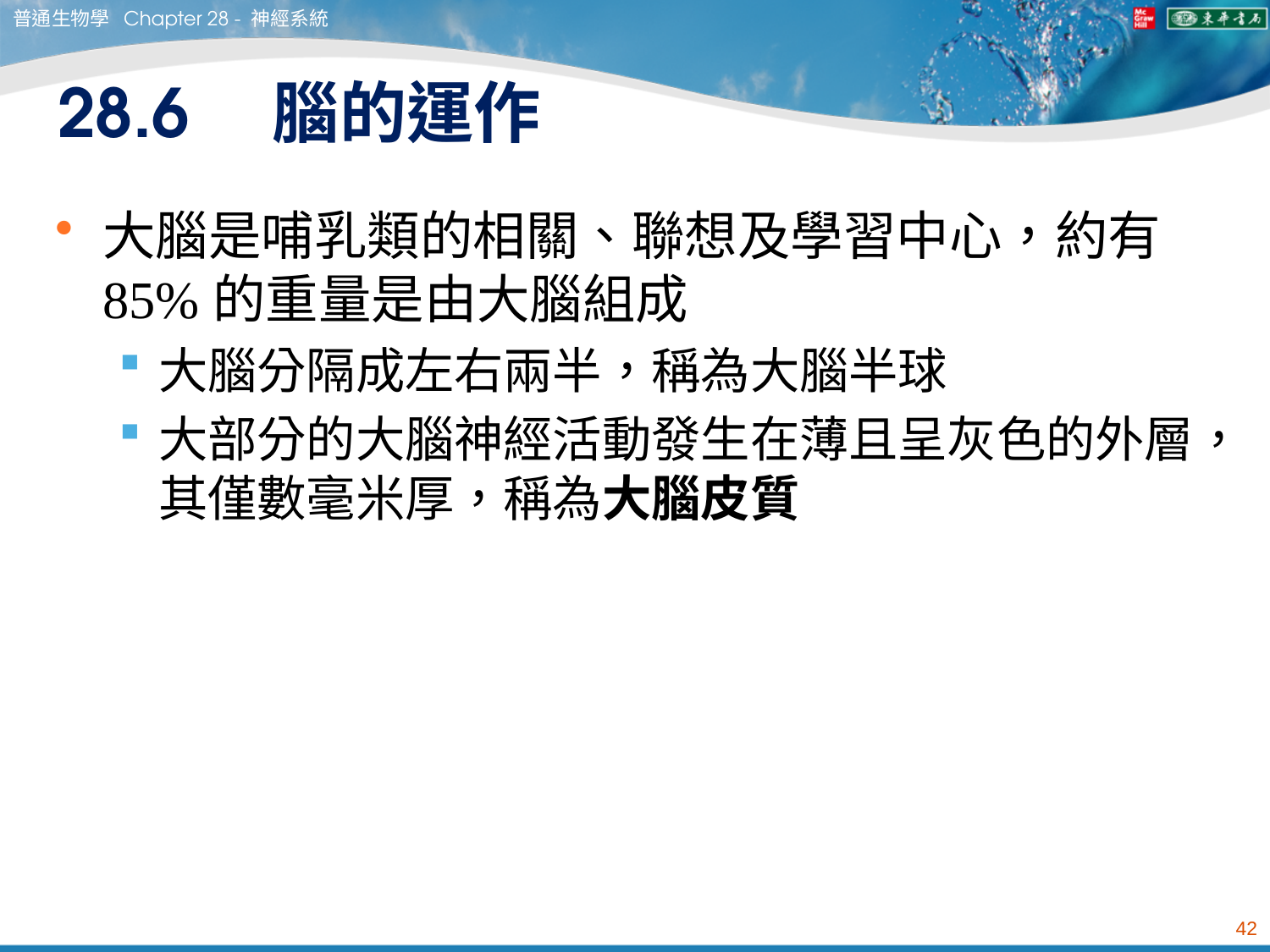

普通生物學  Chapter 28 - 神經系統
# 28.6　腦的運作
大腦是哺乳類的相關、聯想及學習中心，約有 85%的重量是由大腦組成
大腦分隔成左右兩半，稱為大腦半球
大部分的大腦神經活動發生在薄且呈灰色的外層，其僅數毫米厚，稱為大腦皮質
42